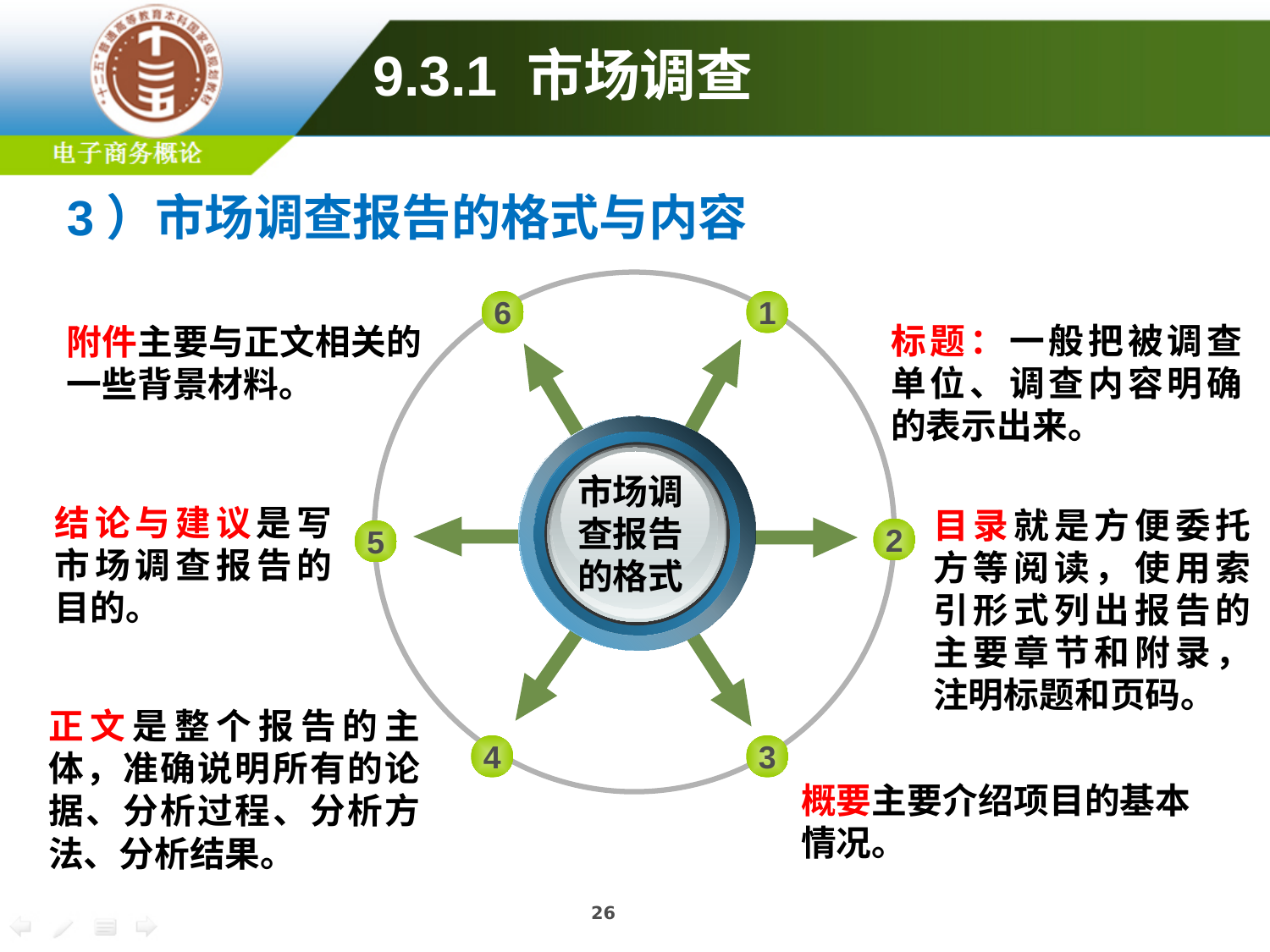

9.3.1 市场调查
3）市场调查报告的格式与内容

6
1
标题：一般把被调查单位、调查内容明确的表示出来。
附件主要与正文相关的一些背景材料。

市场调查报告的格式
结论与建议是写市场调查报告的目的。
目录就是方便委托方等阅读，使用索引形式列出报告的主要章节和附录，注明标题和页码。

2
5

正文是整个报告的主体，准确说明所有的论据、分析过程、分析方法、分析结果。
4
3
概要主要介绍项目的基本情况。

26